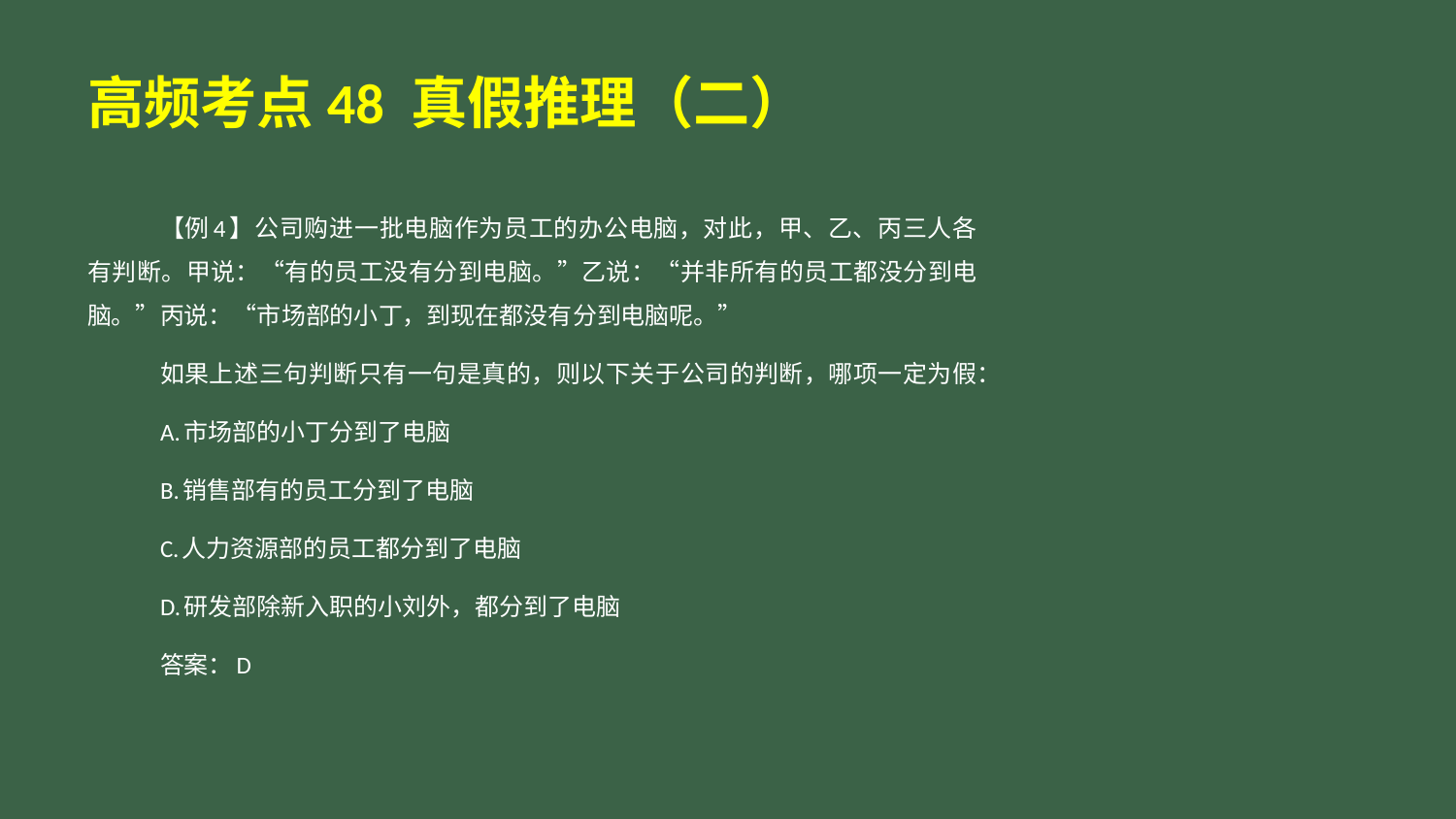

# 高频考点48 真假推理（二）
【例4】公司购进一批电脑作为员工的办公电脑，对此，甲、乙、丙三人各有判断。甲说：“有的员工没有分到电脑。”乙说：“并非所有的员工都没分到电脑。”丙说：“市场部的小丁，到现在都没有分到电脑呢。”
如果上述三句判断只有一句是真的，则以下关于公司的判断，哪项一定为假：
A.市场部的小丁分到了电脑
B.销售部有的员工分到了电脑
C.人力资源部的员工都分到了电脑
D.研发部除新入职的小刘外，都分到了电脑
答案：D